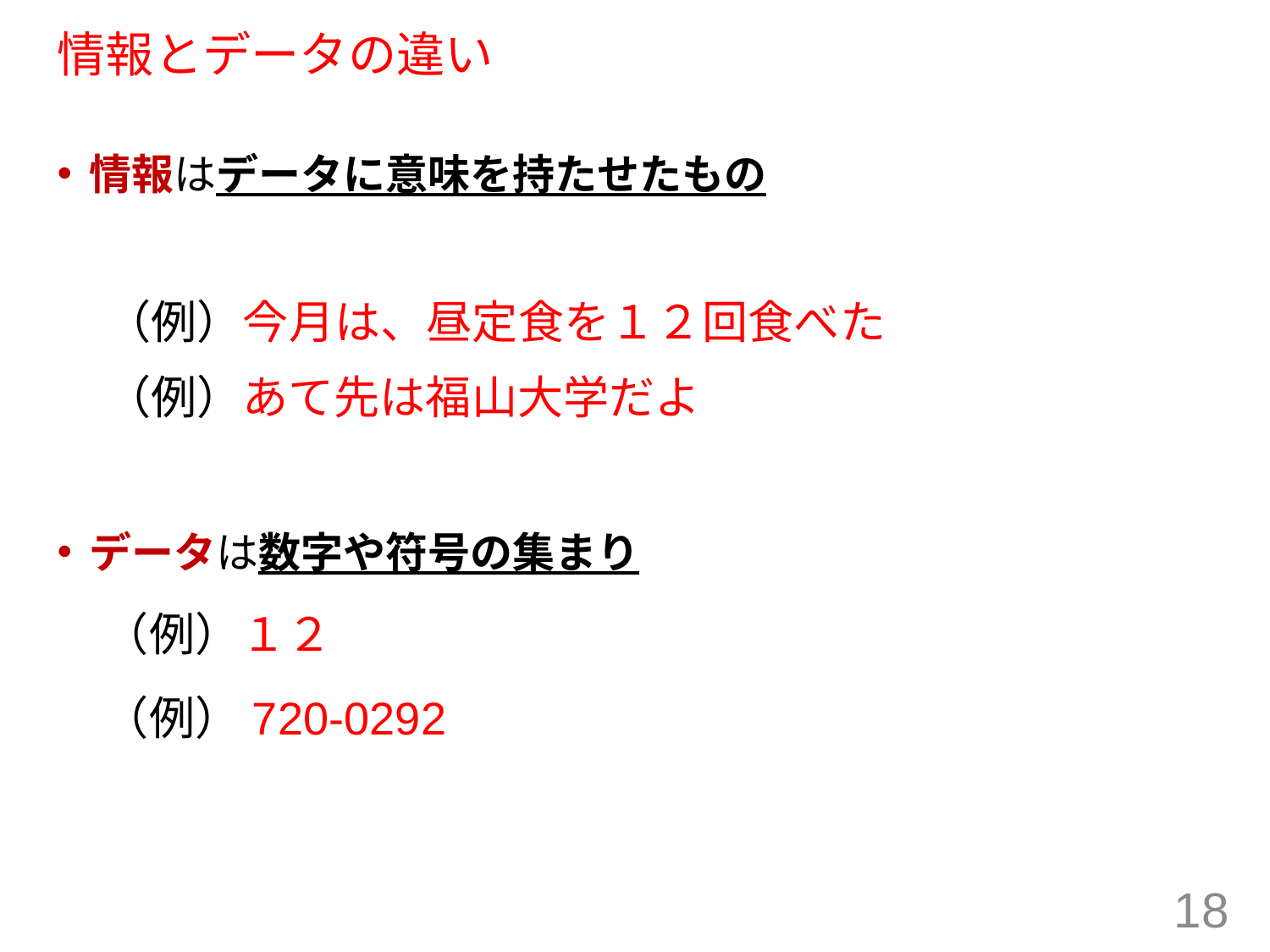

# 情報とデータの違い
情報はデータに意味を持たせたもの

（例）今月は、昼定食を１２回食べた
（例）あて先は福山大学だよ

データは数字や符号の集まり
　（例）１２
　（例）720-0292

18